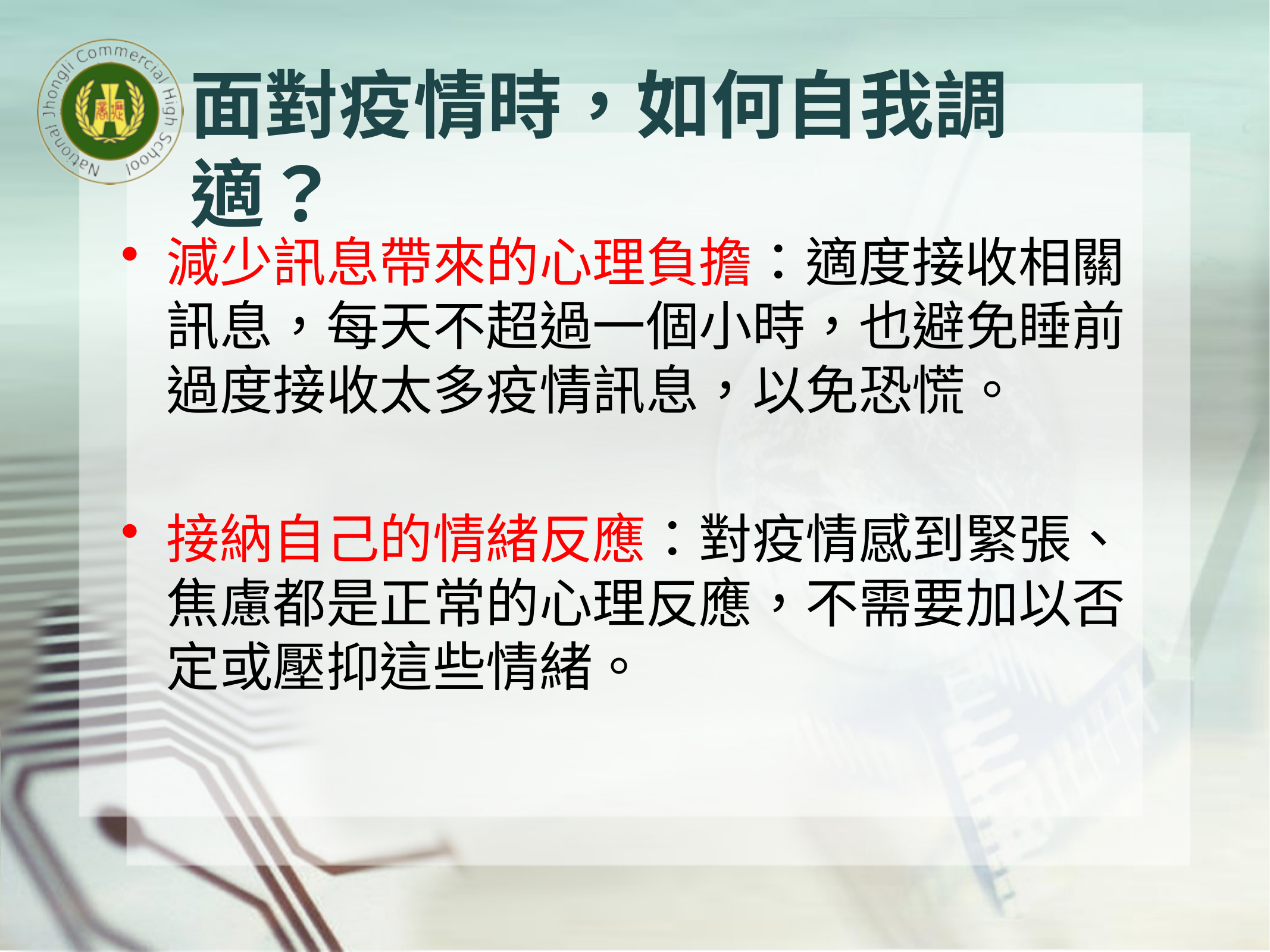

# 面對疫情時，如何自我調適？
減少訊息帶來的心理負擔：適度接收相關訊息，每天不超過一個小時，也避免睡前過度接收太多疫情訊息，以免恐慌。

接納自己的情緒反應：對疫情感到緊張、焦慮都是正常的心理反應，不需要加以否定或壓抑這些情緒。